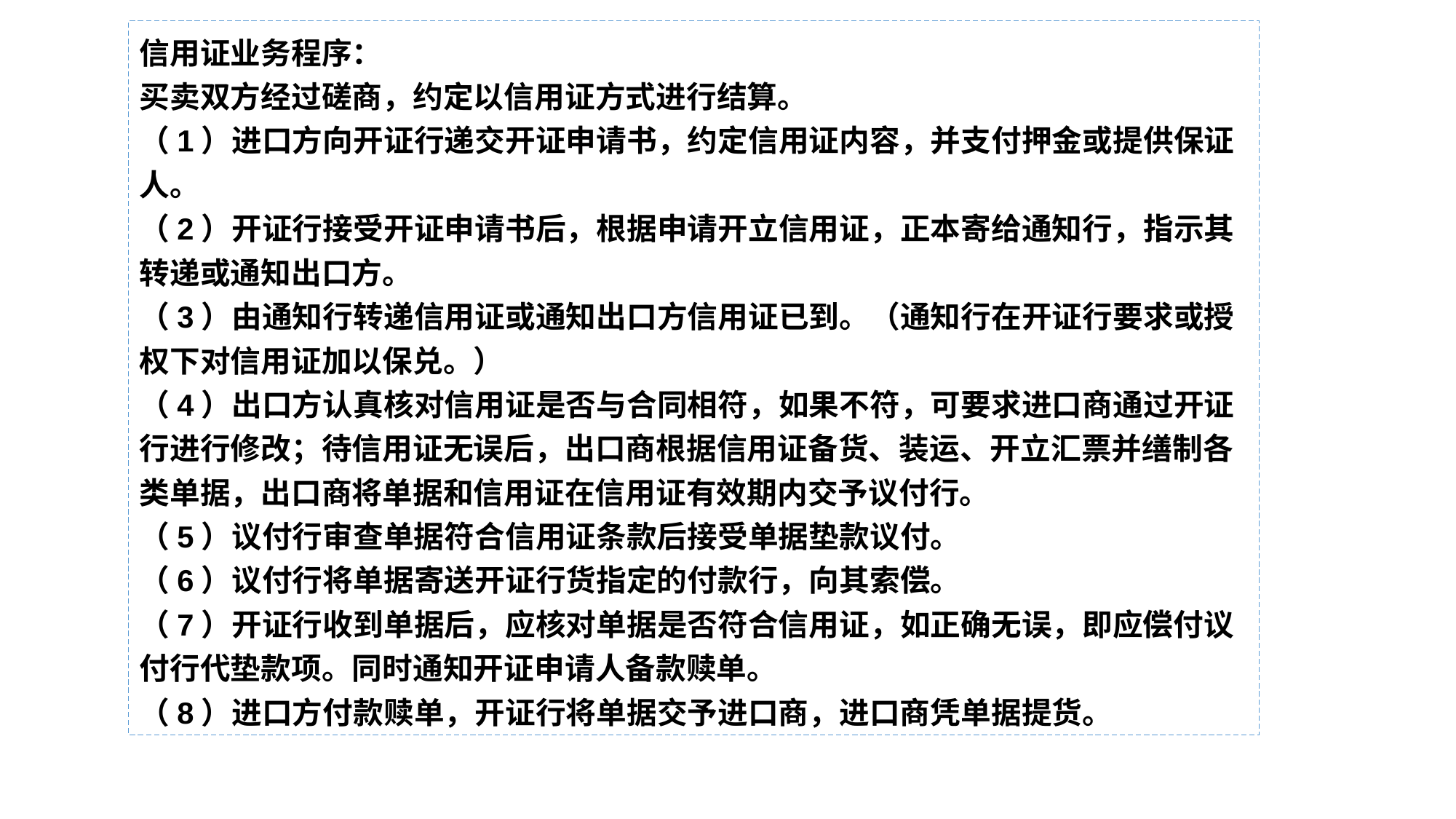

信用证业务程序：
买卖双方经过磋商，约定以信用证方式进行结算。
（1）进口方向开证行递交开证申请书，约定信用证内容，并支付押金或提供保证人。
（2）开证行接受开证申请书后，根据申请开立信用证，正本寄给通知行，指示其转递或通知出口方。
（3）由通知行转递信用证或通知出口方信用证已到。（通知行在开证行要求或授权下对信用证加以保兑。）
（4）出口方认真核对信用证是否与合同相符，如果不符，可要求进口商通过开证行进行修改；待信用证无误后，出口商根据信用证备货、装运、开立汇票并缮制各类单据，出口商将单据和信用证在信用证有效期内交予议付行。
（5）议付行审查单据符合信用证条款后接受单据垫款议付。
（6）议付行将单据寄送开证行货指定的付款行，向其索偿。
（7）开证行收到单据后，应核对单据是否符合信用证，如正确无误，即应偿付议付行代垫款项。同时通知开证申请人备款赎单。
（8）进口方付款赎单，开证行将单据交予进口商，进口商凭单据提货。